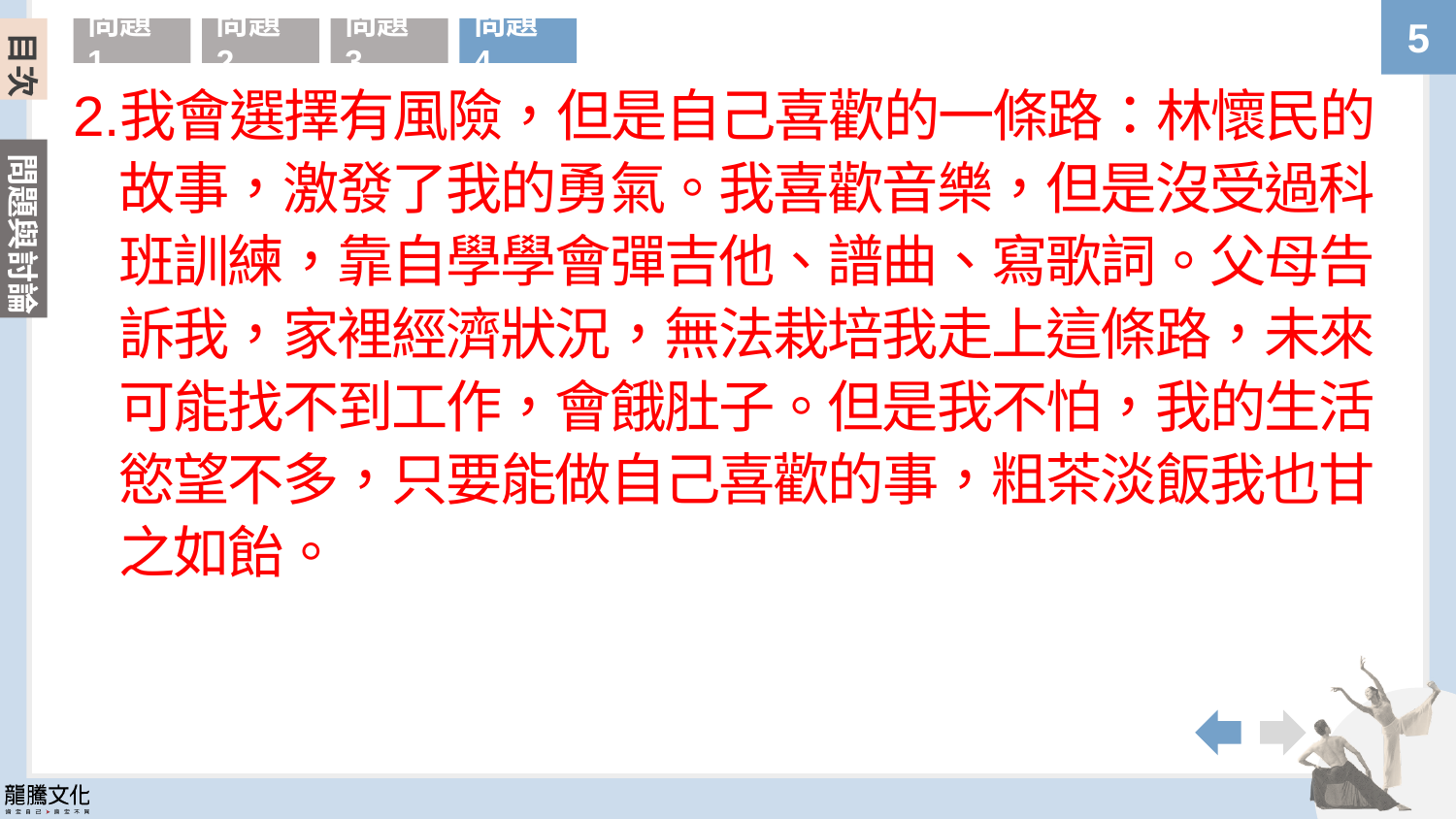

目次
問題1
問題2
問題3
問題4
我會選擇有風險，但是自己喜歡的一條路：林懷民的故事，激發了我的勇氣。我喜歡音樂，但是沒受過科班訓練，靠自學學會彈吉他、譜曲、寫歌詞。父母告訴我，家裡經濟狀況，無法栽培我走上這條路，未來可能找不到工作，會餓肚子。但是我不怕，我的生活慾望不多，只要能做自己喜歡的事，粗茶淡飯我也甘之如飴。